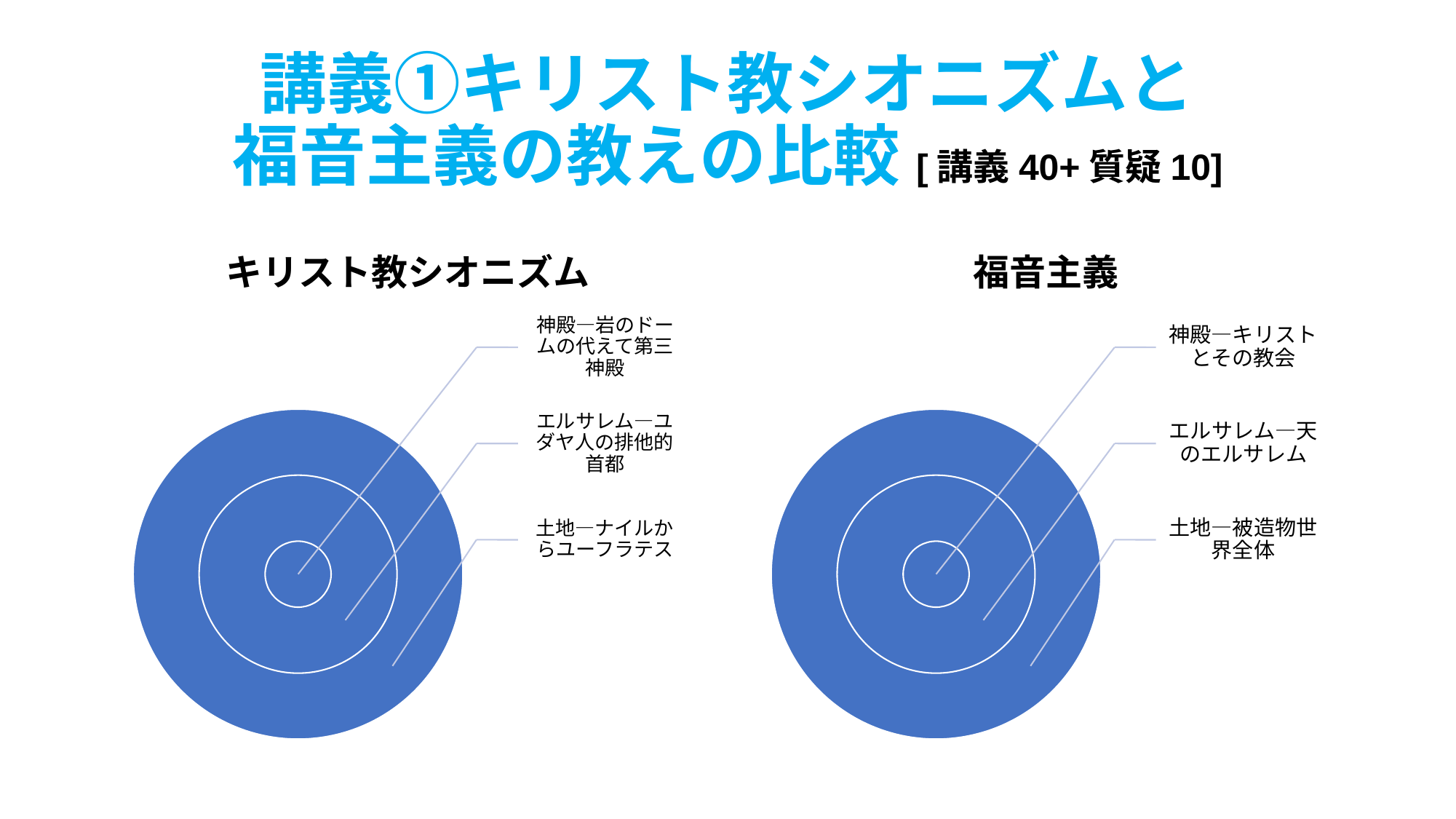

# 講義①キリスト教シオニズムと 福音主義の教えの比較[講義40+質疑10]
キリスト教シオニズム
福音主義
神殿―岩のドームの代えて第三神殿
エルサレム―ユダヤ人の排他的首都
土地―ナイルからユーフラテス
神殿―キリストとその教会
エルサレム―天のエルサレム
土地―被造物世界全体